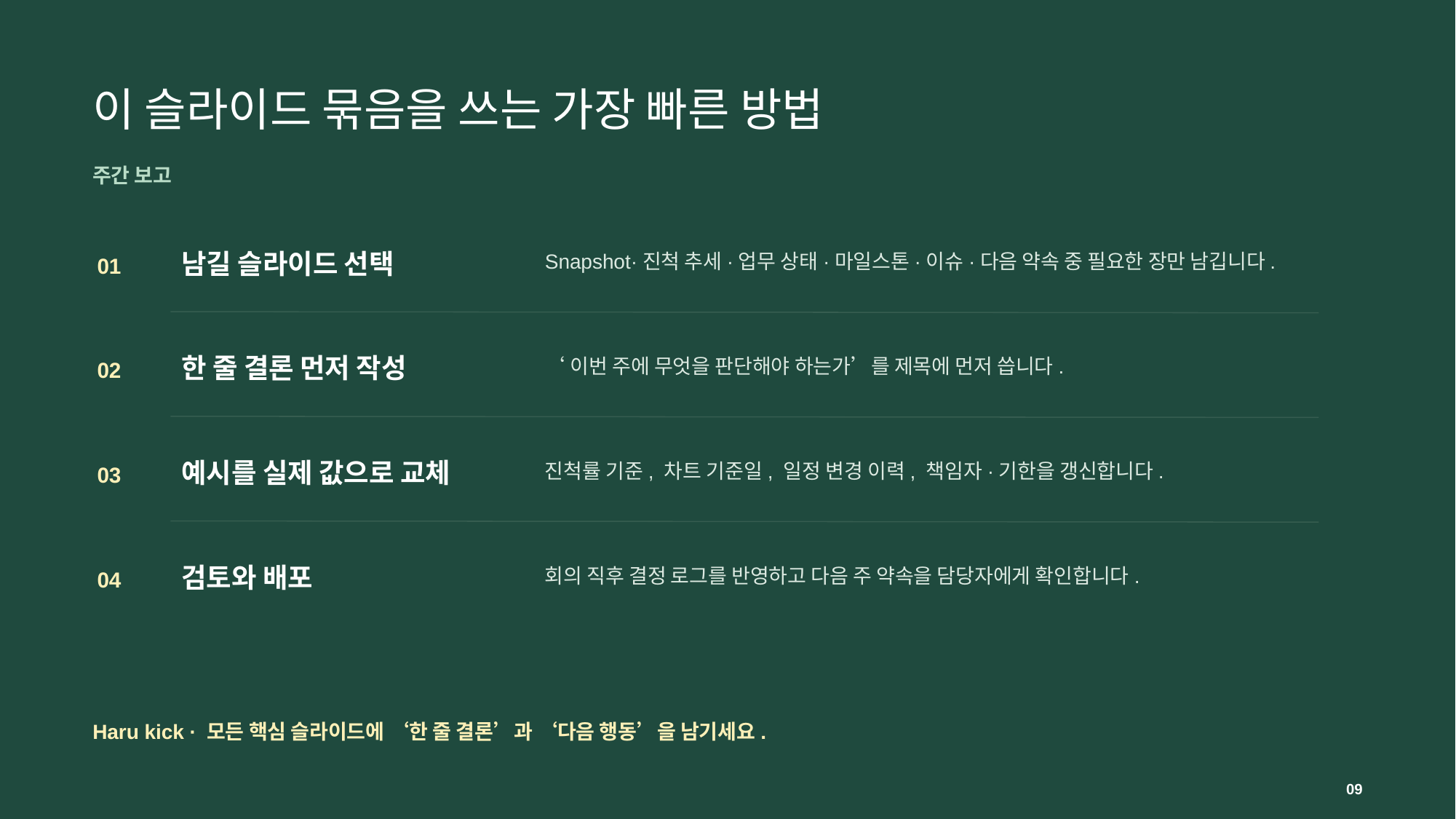

# 이 슬라이드 묶음을 쓰는 가장 빠른 방법
주간 보고
남길 슬라이드 선택
01
Snapshot·진척 추세·업무 상태·마일스톤·이슈·다음 약속 중 필요한 장만 남깁니다.

한 줄 결론 먼저 작성
02
‘이번 주에 무엇을 판단해야 하는가’를 제목에 먼저 씁니다.

예시를 실제 값으로 교체
03
진척률 기준, 차트 기준일, 일정 변경 이력, 책임자·기한을 갱신합니다.

검토와 배포
04
회의 직후 결정 로그를 반영하고 다음 주 약속을 담당자에게 확인합니다.
Haru kick · 모든 핵심 슬라이드에 ‘한 줄 결론’과 ‘다음 행동’을 남기세요.
09